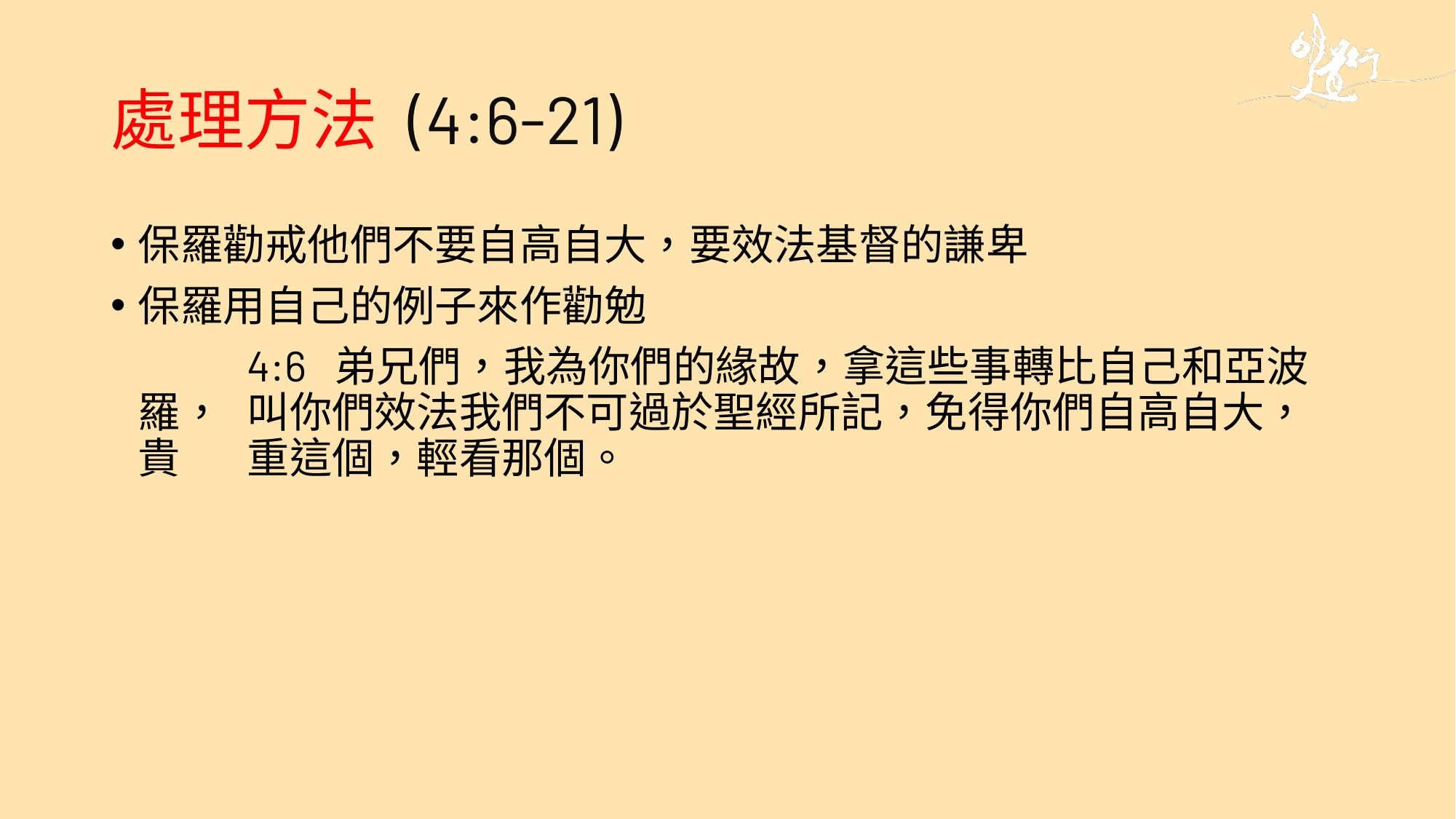

# 處理方法 (4:6-21)
保羅勸戒他們不要自高自大，要效法基督的謙卑
保羅用自己的例子來作勸勉
		4:6  弟兄們，我為你們的緣故，拿這些事轉比自己和亞波羅，	叫你們效法我們不可過於聖經所記，免得你們自高自大，貴	重這個，輕看那個。